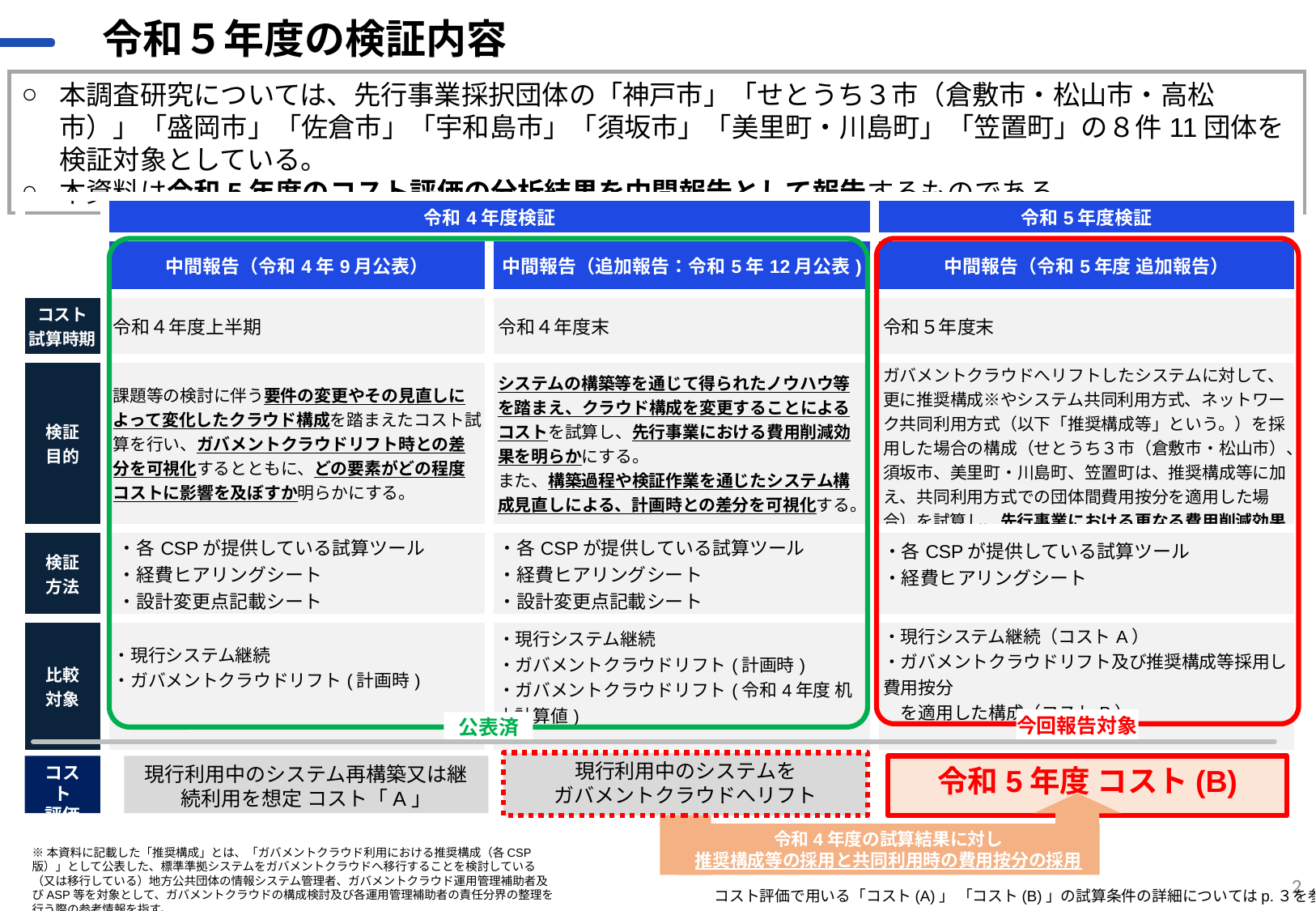

# 令和５年度の検証内容
本調査研究については、先行事業採択団体の「神戸市」「せとうち３市（倉敷市・松山市・高松市）」「盛岡市」「佐倉市」「宇和島市」「須坂市」「美里町・川島町」「笠置町」の８件11団体を検証対象としている。
本資料は令和5年度のコスト評価の分析結果を中間報告として報告するものである。
|  | 令和4年度検証 |  | 令和5年度検証 |
| --- | --- | --- | --- |
|  | 中間報告（令和4年9月公表） | 中間報告（追加報告：令和5年12月公表) | 中間報告（令和5年度 追加報告） |
| コスト 試算時期 | 令和４年度上半期 | 令和４年度末 | 令和５年度末 |
| 検証 目的 | 課題等の検討に伴う要件の変更やその見直しによって変化したクラウド構成を踏まえたコスト試算を行い、ガバメントクラウドリフト時との差分を可視化するとともに、どの要素がどの程度コストに影響を及ぼすか明らかにする。 | システムの構築等を通じて得られたノウハウ等を踏まえ、クラウド構成を変更することによるコストを試算し、先行事業における費用削減効果を明らかにする。 また、構築過程や検証作業を通じたシステム構成見直しによる、計画時との差分を可視化する。 | ガバメントクラウドへリフトしたシステムに対して、更に推奨構成※やシステム共同利用方式、ネットワーク共同利用方式（以下「推奨構成等」という。）を採用した場合の構成（せとうち３市（倉敷市・松山市）、須坂市、美里町・川島町、笠置町は、推奨構成等に加え、共同利用方式での団体間費用按分を適用した場合）を試算し、先行事業における更なる費用削減効果を明らかにする。 |
| 検証 方法 | ・各CSPが提供している試算ツール ・経費ヒアリングシート ・設計変更点記載シート | ・各CSPが提供している試算ツール ・経費ヒアリングシート ・設計変更点記載シート | ・各CSPが提供している試算ツール ・経費ヒアリングシート |
| 比較 対象 | ・現行システム継続 ・ガバメントクラウドリフト(計画時) | ・現行システム継続 ・ガバメントクラウドリフト(計画時) ・ガバメントクラウドリフト(令和4年度 机上計算値) | ・現行システム継続（コストA） ・ガバメントクラウドリフト及び推奨構成等採用し費用按分 　を適用した構成（コストB） |

今回報告対象
公表済
現行利用中のシステムを
ガバメントクラウドへリフト
コスト
評価
現行利用中のシステム再構築又は継続利用を想定 コスト「A」
令和5年度 コスト(B)

令和4年度の試算結果に対し
推奨構成等の採用と共同利用時の費用按分の採用
※本資料に記載した「推奨構成」とは、「ガバメントクラウド利用における推奨構成（各CSP版）」として公表した、標準準拠システムをガバメントクラウドへ移行することを検討している（又は移行している）地方公共団体の情報システム管理者、ガバメントクラウド運用管理補助者及びASP等を対象として、ガバメントクラウドの構成検討及び各運用管理補助者の責任分界の整理を行う際の参考情報を指す。
2
コスト評価で用いる「コスト(A)」 「コスト(B)」の試算条件の詳細についてはp.３を参照